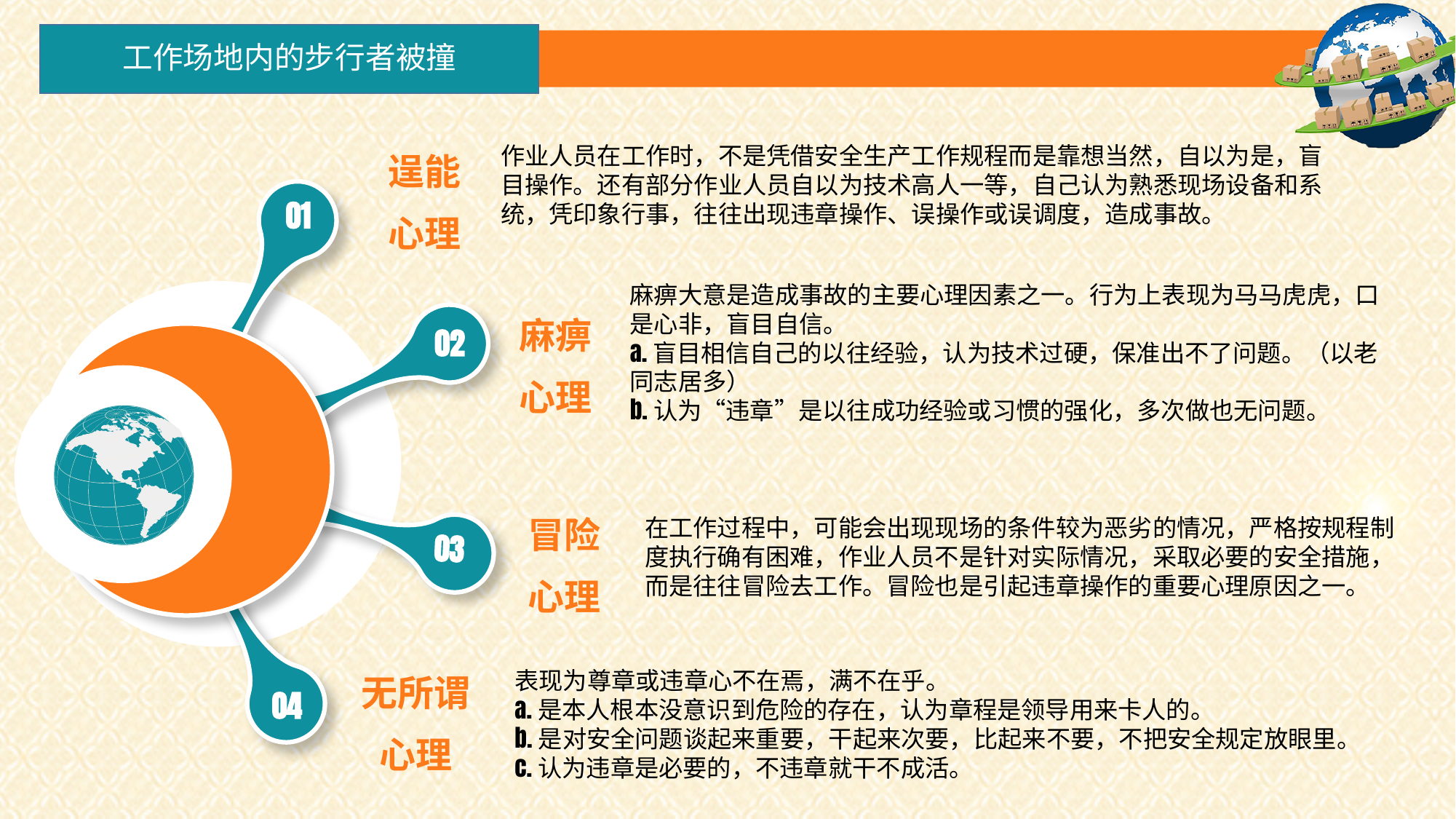

工作场地内的步行者被撞
作业人员在工作时，不是凭借安全生产工作规程而是靠想当然，自以为是，盲目操作。还有部分作业人员自以为技术高人一等，自己认为熟悉现场设备和系统，凭印象行事，往往出现违章操作、误操作或误调度，造成事故。
逞能
心理
01

麻痹大意是造成事故的主要心理因素之一。行为上表现为马马虎虎，口是心非，盲目自信。
a.盲目相信自己的以往经验，认为技术过硬，保准出不了问题。（以老同志居多）
b.认为“违章”是以往成功经验或习惯的强化，多次做也无问题。
麻痹
心理

02

03

04
冒险
心理
在工作过程中，可能会出现现场的条件较为恶劣的情况，严格按规程制度执行确有困难，作业人员不是针对实际情况，采取必要的安全措施，而是往往冒险去工作。冒险也是引起违章操作的重要心理原因之一。
表现为尊章或违章心不在焉，满不在乎。
a.是本人根本没意识到危险的存在，认为章程是领导用来卡人的。
b.是对安全问题谈起来重要，干起来次要，比起来不要，不把安全规定放眼里。
c.认为违章是必要的，不违章就干不成活。
无所谓
心理